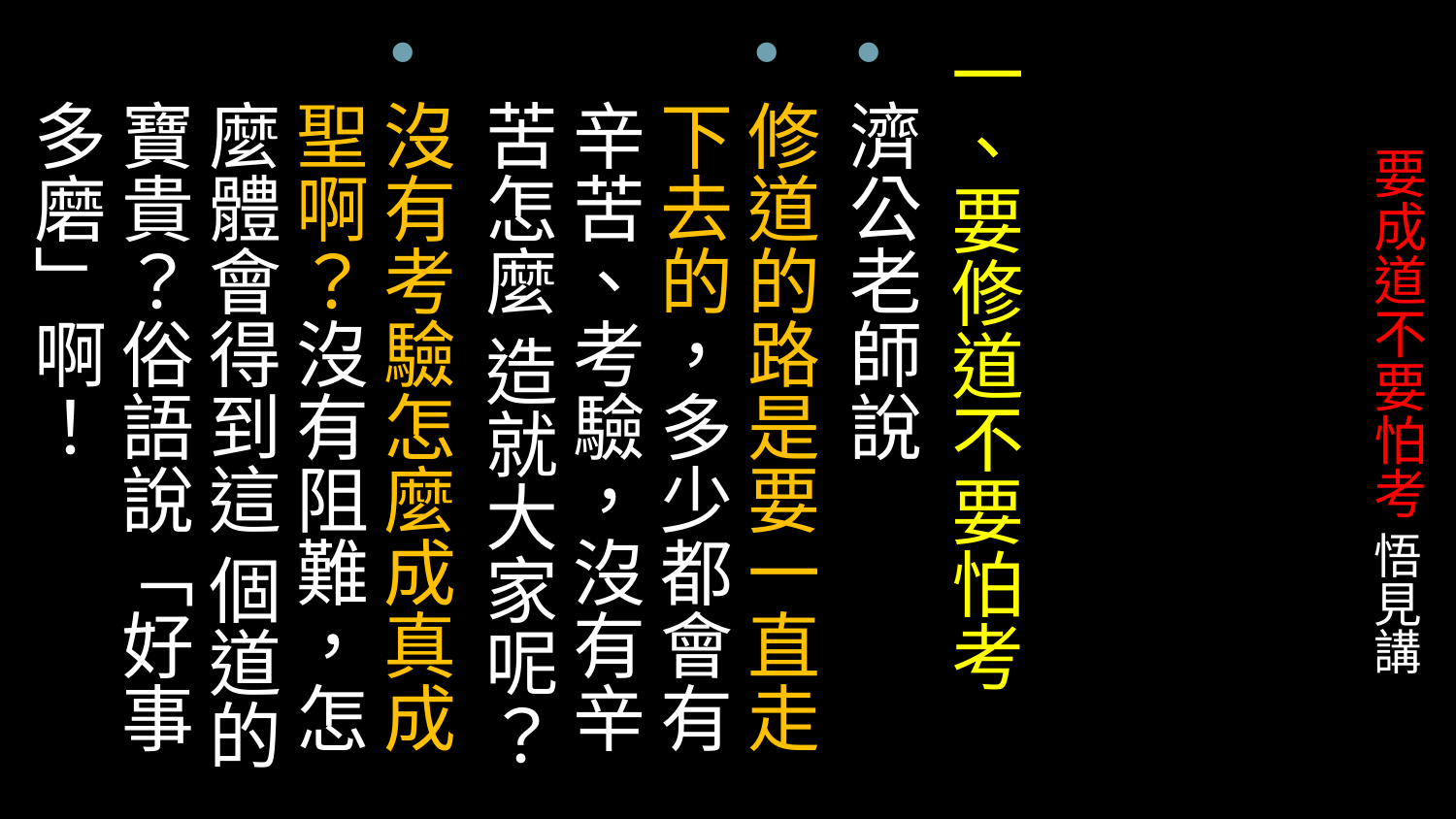

一、要修道不要怕考
濟公老師說
修道的路是要一直走下去的，多少都會有辛苦、考驗，沒有辛苦怎麼 造就大家呢？
沒有考驗怎麼成真成聖啊？沒有阻難，怎麼體會得到這 個道的寶貴？俗語說「好事多磨」啊！
# 要成道不要怕考 悟見講